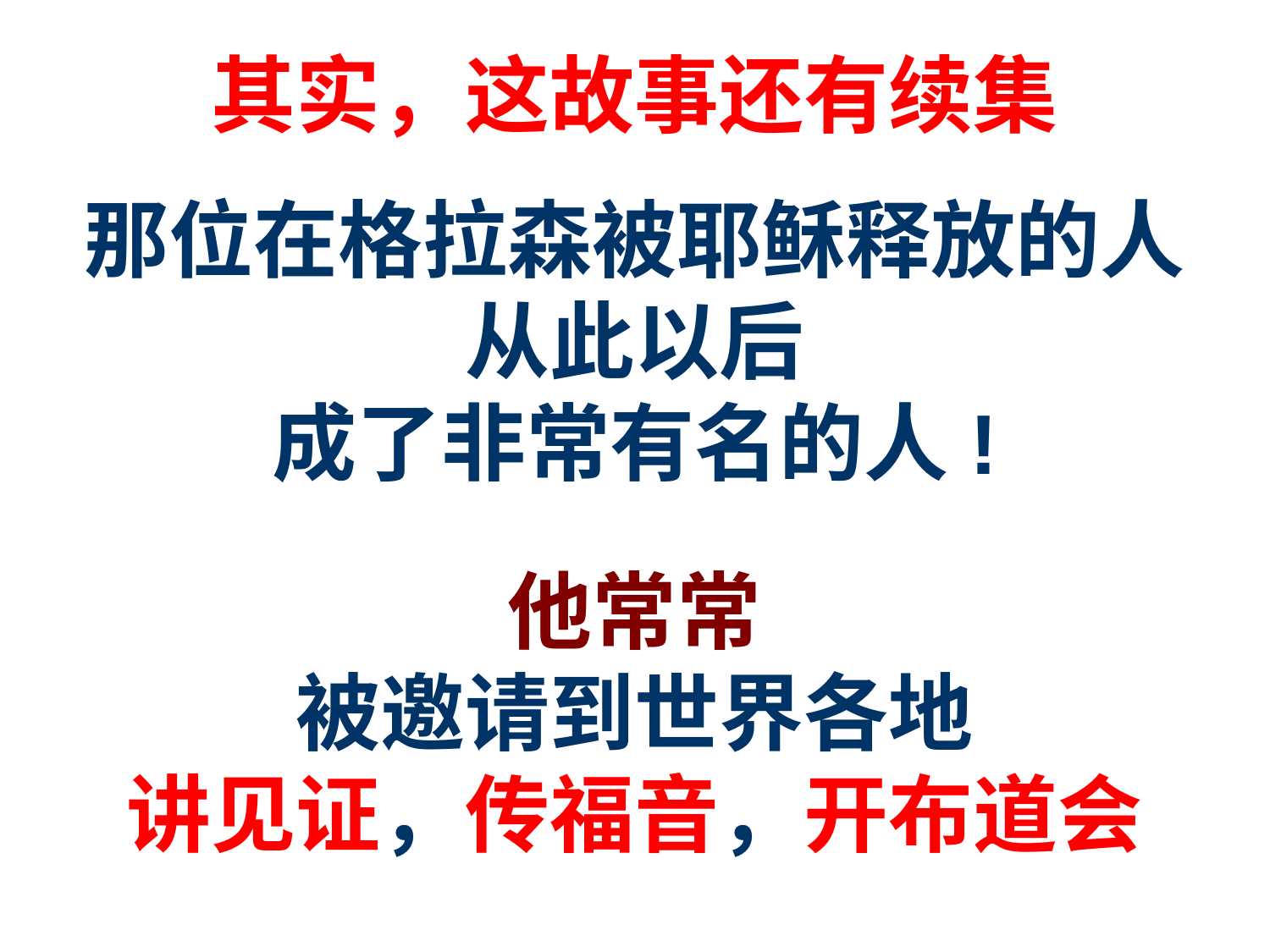

其实，这故事还有续集

那位在格拉森被耶稣释放的人
从此以后
成了非常有名的人!

他常常
被邀请到世界各地
讲见证，传福音，开布道会
11